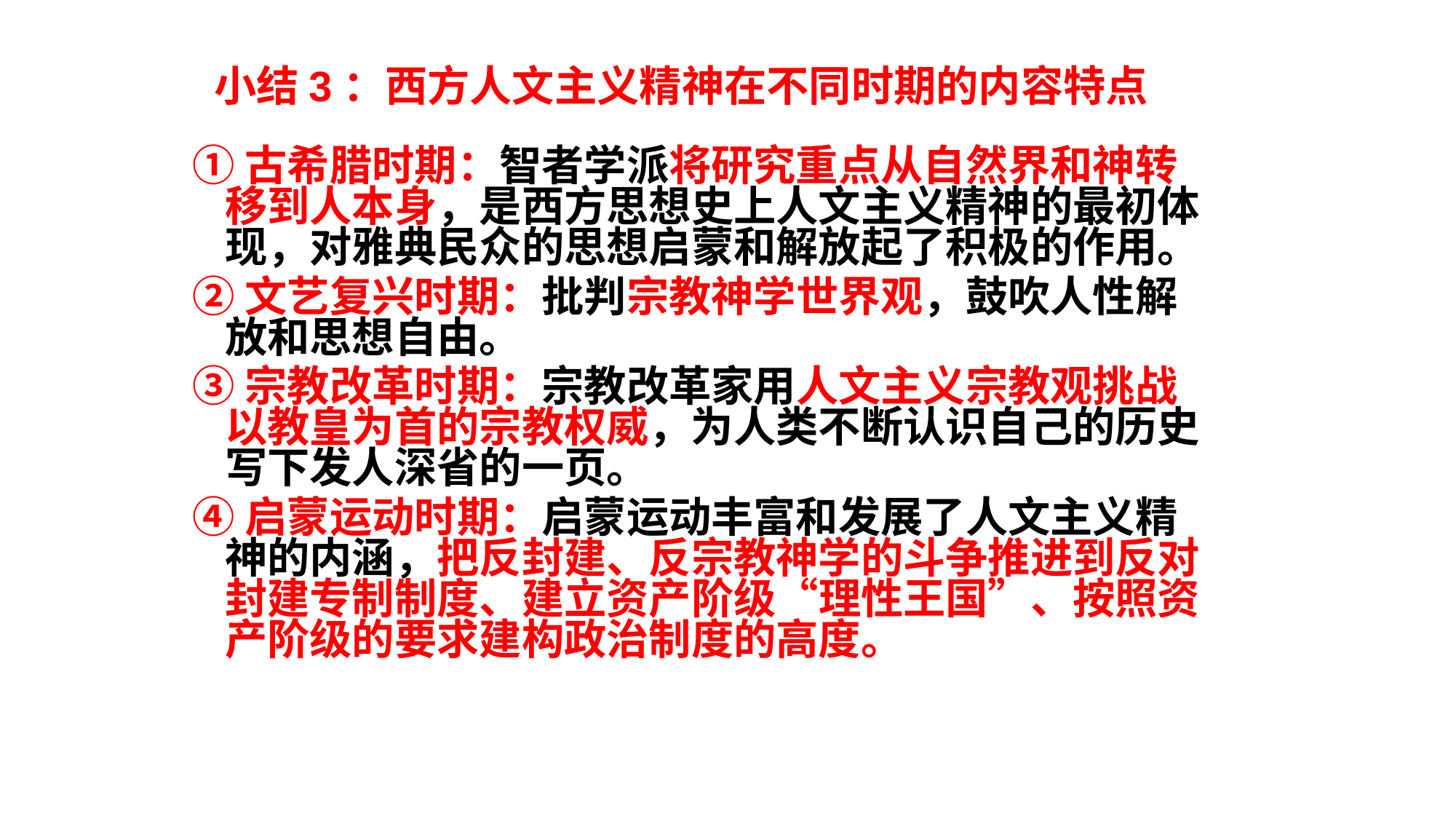

小结3：西方人文主义精神在不同时期的内容特点
①古希腊时期：智者学派将研究重点从自然界和神转移到人本身，是西方思想史上人文主义精神的最初体现，对雅典民众的思想启蒙和解放起了积极的作用。
②文艺复兴时期：批判宗教神学世界观，鼓吹人性解放和思想自由。
③宗教改革时期：宗教改革家用人文主义宗教观挑战以教皇为首的宗教权威，为人类不断认识自己的历史写下发人深省的一页。
④启蒙运动时期：启蒙运动丰富和发展了人文主义精神的内涵，把反封建、反宗教神学的斗争推进到反对封建专制制度、建立资产阶级“理性王国”、按照资产阶级的要求建构政治制度的高度。